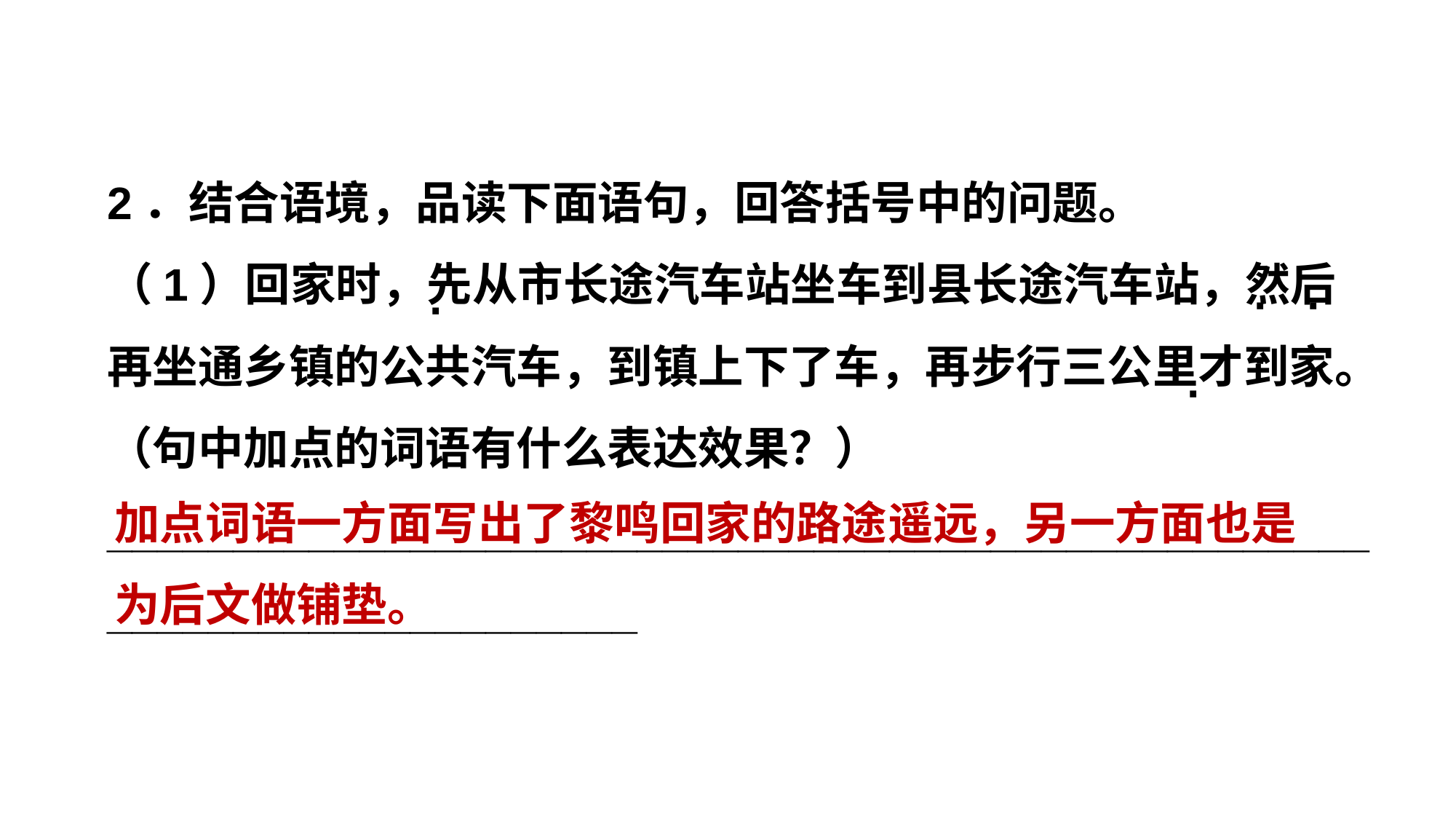

2．结合语境，品读下面语句，回答括号中的问题。
（1）回家时，先从市长途汽车站坐车到县长途汽车站，然后再坐通乡镇的公共汽车，到镇上下了车，再步行三公里才到家。（句中加点的词语有什么表达效果？） _______________________________________________________________________
·   ·   ·
  ·
  ·
加点词语一方面写出了黎鸣回家的路途遥远，另一方面也是为后文做铺垫。